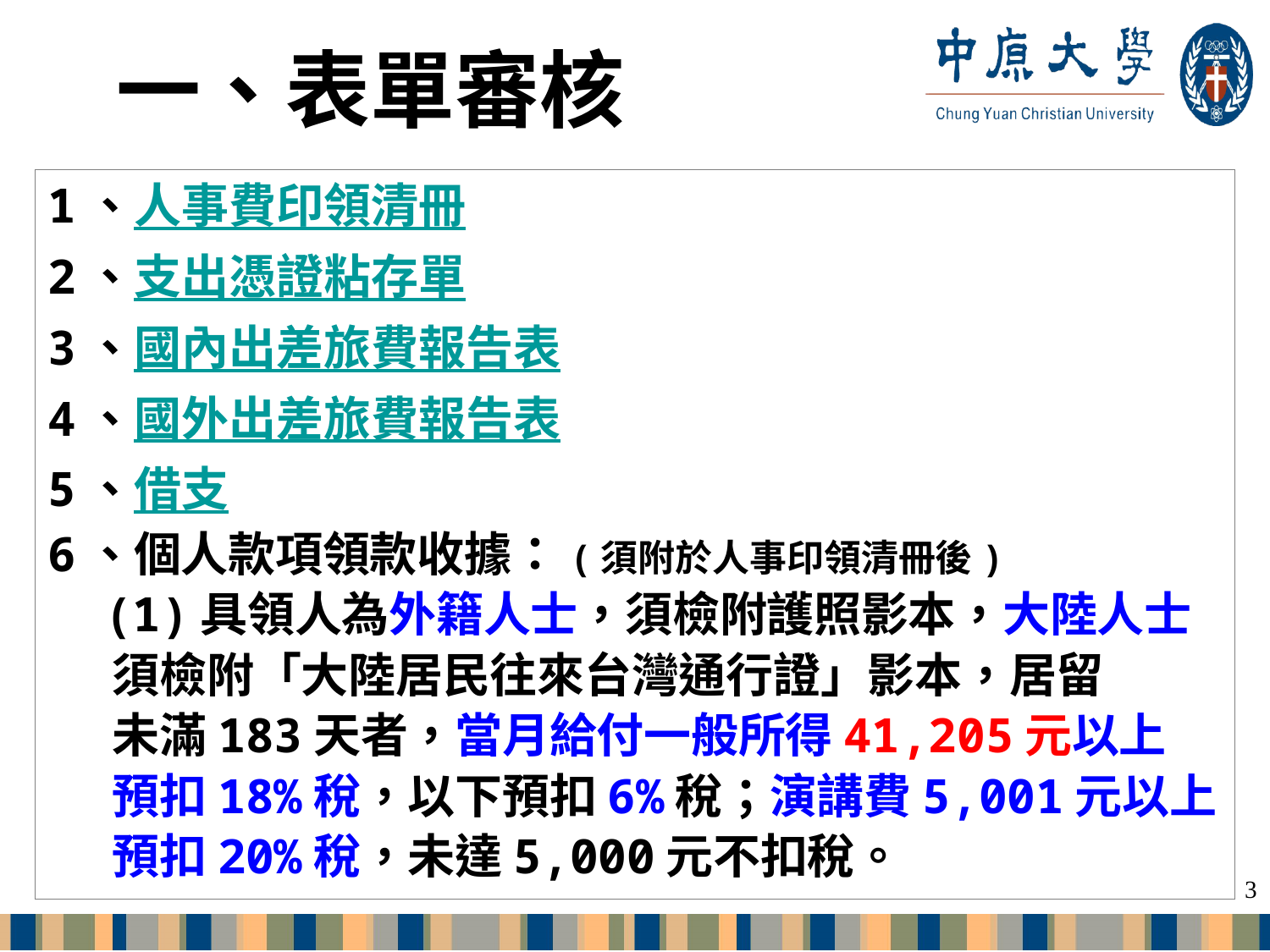

# 一、表單審核
1、人事費印領清冊
2、支出憑證粘存單
3、國內出差旅費報告表
4、國外出差旅費報告表
5、借支
6、個人款項領款收據：(須附於人事印領清冊後)
  (1)具領人為外籍人士，須檢附護照影本，大陸人士
     須檢附「大陸居民往來台灣通行證」影本，居留
     未滿183天者，當月給付一般所得41,205元以上
     預扣18%稅，以下預扣6%稅；演講費5,001元以上
     預扣20%稅，未達5,000元不扣稅。
3